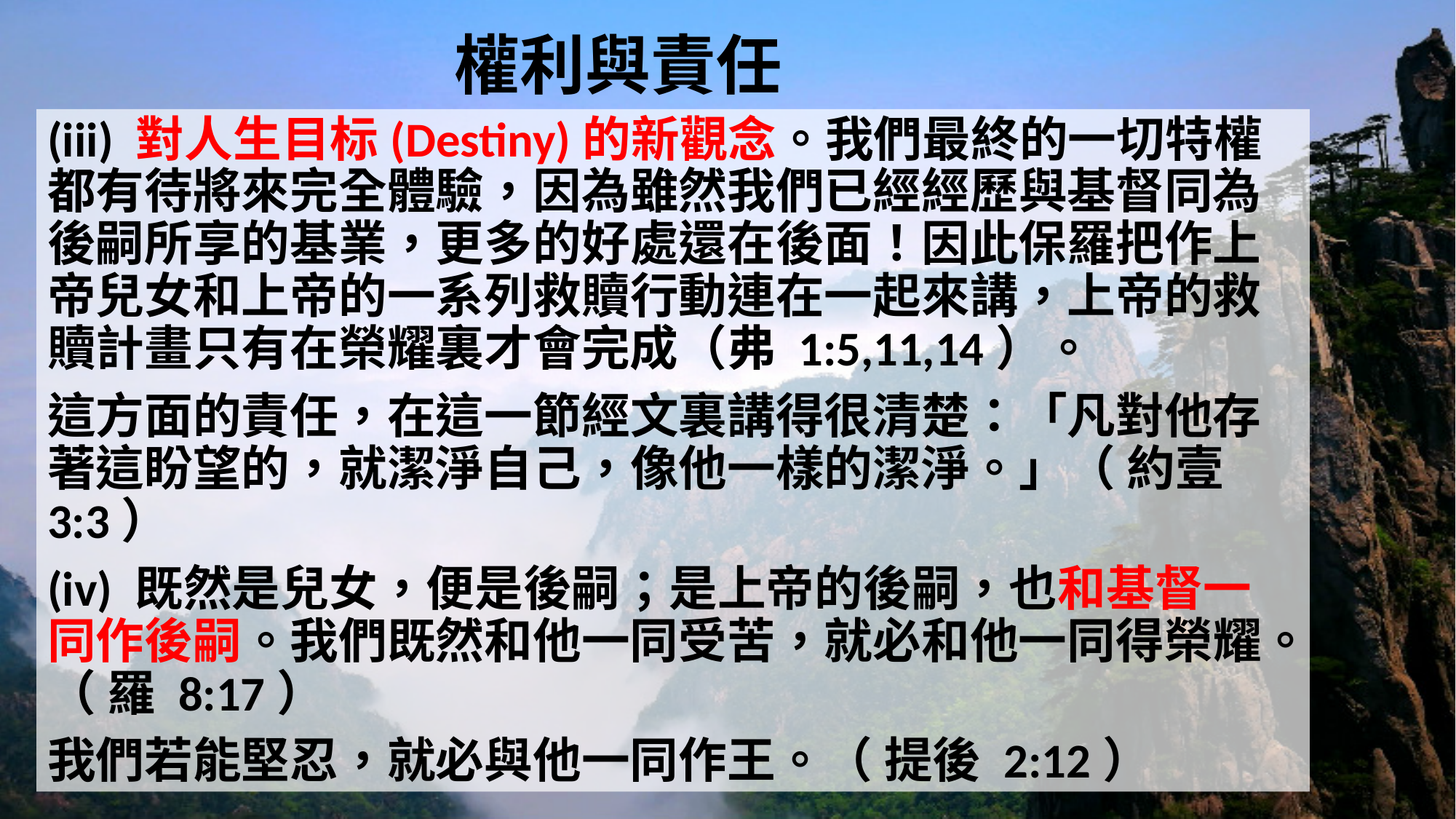

# 權利與責任
(iii) 對人生目标(Destiny)的新觀念。我們最終的一切特權都有待將來完全體驗，因為雖然我們已經經歷與基督同為後嗣所享的基業，更多的好處還在後面！因此保羅把作上帝兒女和上帝的一系列救贖行動連在一起來講，上帝的救贖計畫只有在榮耀裏才會完成（弗 1:5,11,14）。
這方面的責任，在這一節經文裏講得很清楚：「凡對他存著這盼望的，就潔淨自己，像他一樣的潔淨。」（ 約壹 3:3）
(iv) 既然是兒女，便是後嗣；是上帝的後嗣，也和基督一同作後嗣。我們既然和他一同受苦，就必和他一同得榮耀。（ 羅 8:17）
我們若能堅忍，就必與他一同作王。（ 提後 2:12）